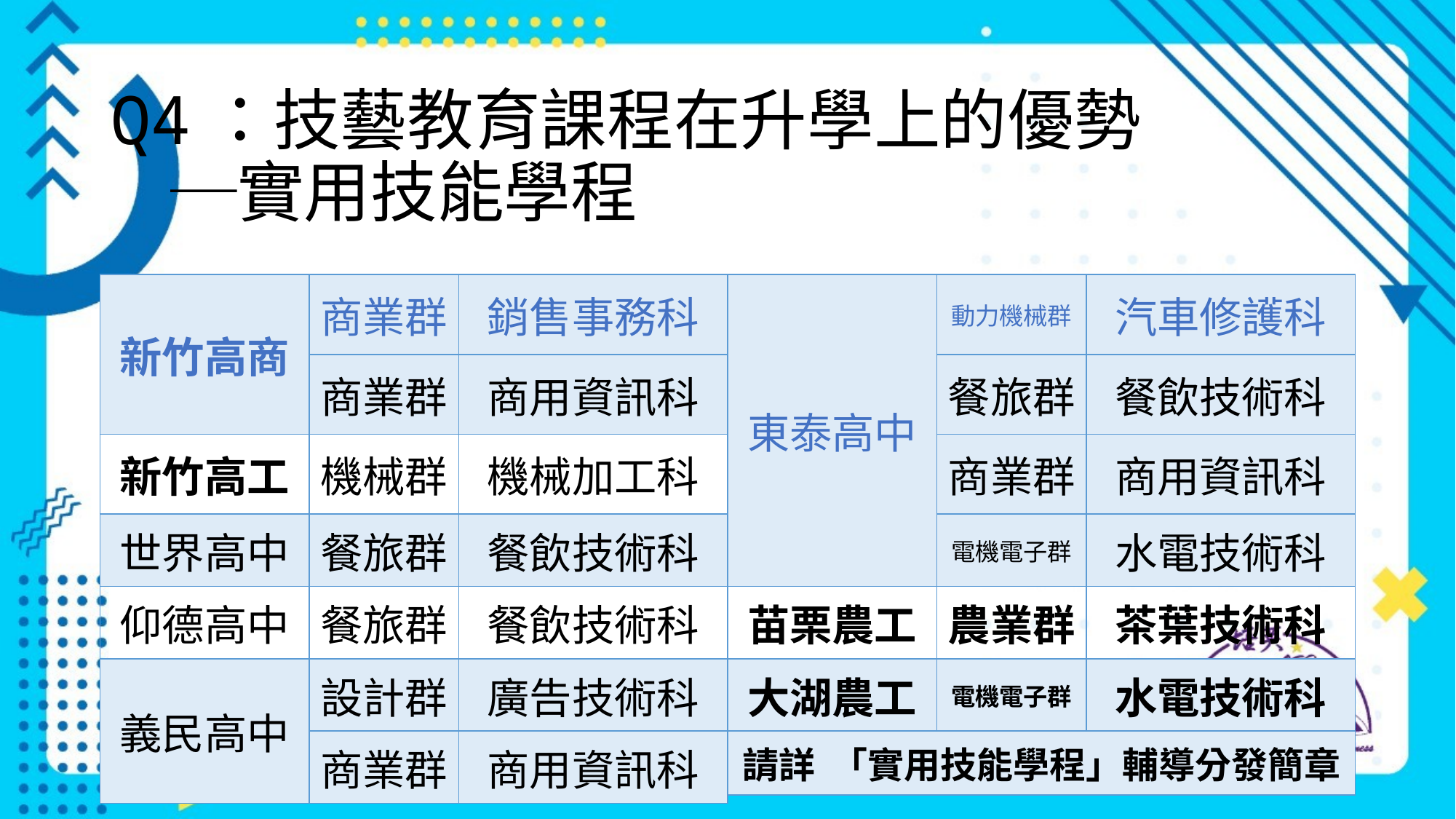

# Q4：技藝教育課程在升學上的優勢 ─實用技能學程
| 新竹高商 | 商業群 | 銷售事務科 |
| --- | --- | --- |
|  | 商業群 | 商用資訊科 |
| 新竹高工 | 機械群 | 機械加工科 |
| 世界高中 | 餐旅群 | 餐飲技術科 |
| 仰德高中 | 餐旅群 | 餐飲技術科 |
| 義民高中 | 設計群 | 廣告技術科 |
|  | 商業群 | 商用資訊科 |
| 東泰高中 | 動力機械群 | 汽車修護科 |
| --- | --- | --- |
|  | 餐旅群 | 餐飲技術科 |
|  | 商業群 | 商用資訊科 |
|  | 電機電子群 | 水電技術科 |
| 苗栗農工 | 農業群 | 茶葉技術科 |
| 大湖農工 | 電機電子群 | 水電技術科 |
| 請詳 「實用技能學程」輔導分發簡章 |  |  |